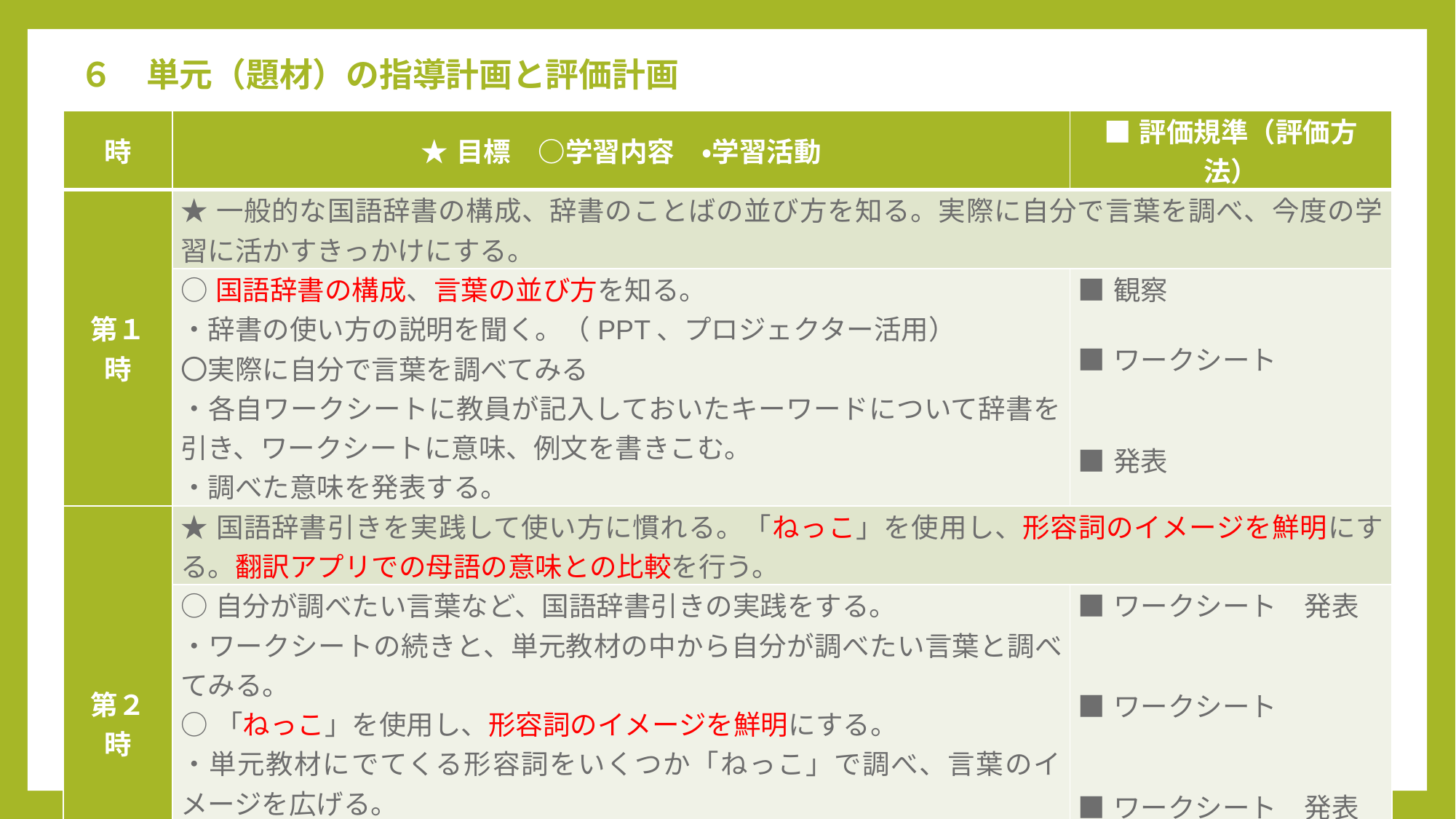

６　単元（題材）の指導計画と評価計画

| 時 | ★目標　○学習内容　・学習活動 | ■評価規準（評価方法） |
| --- | --- | --- |
| 第１時 | ★一般的な国語辞書の構成、辞書のことばの並び方を知る。実際に自分で言葉を調べ、今度の学習に活かすきっかけにする。 |  |
|  | ○国語辞書の構成、言葉の並び方を知る。 ・辞書の使い方の説明を聞く。（PPT、プロジェクター活用） 〇実際に自分で言葉を調べてみる ・各自ワークシートに教員が記入しておいたキーワードについて辞書を引き、ワークシートに意味、例文を書きこむ。 ・調べた意味を発表する。 | ■観察   ■ワークシート　     ■発表 |
| 第２時 | ★国語辞書引きを実践して使い方に慣れる。「ねっこ」を使用し、形容詞のイメージを鮮明にする。翻訳アプリでの母語の意味との比較を行う。 |  |
|  | ○自分が調べたい言葉など、国語辞書引きの実践をする。 ・ワークシートの続きと、単元教材の中から自分が調べたい言葉と調べてみる。 ○「ねっこ」を使用し、形容詞のイメージを鮮明にする。 ・単元教材にでてくる形容詞をいくつか「ねっこ」で調べ、言葉のイメージを広げる。 〇翻訳アプリでの母語の意味との比較を行う。 ・普段自分が使用している翻訳アプリで母語の意味を調べ、日本語辞書、ねっこと比較する。 | ■ワークシート　発表     ■ワークシート     ■ワークシート　発表 |